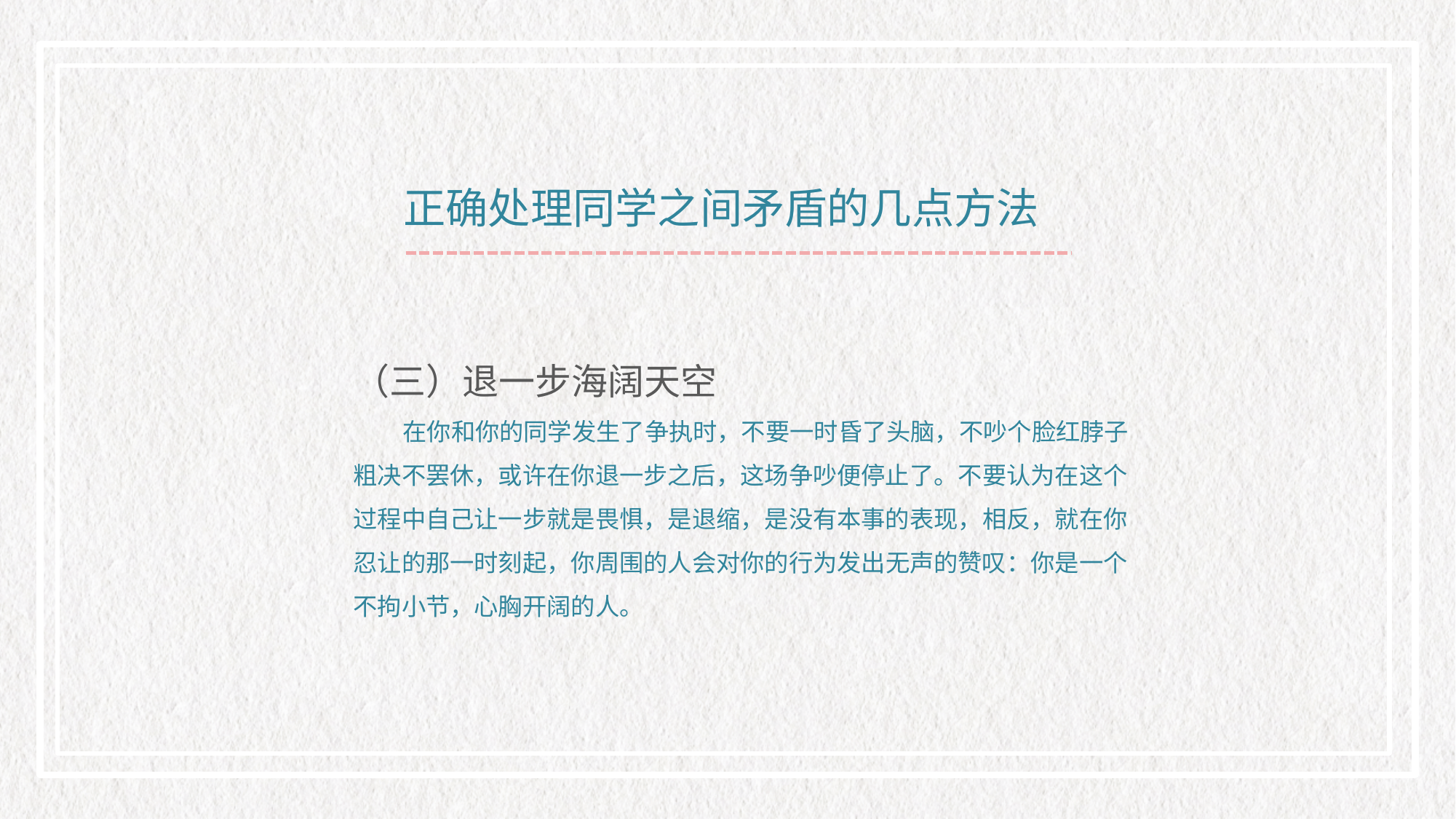

正确处理同学之间矛盾的几点方法
（三）退一步海阔天空
        在你和你的同学发生了争执时，不要一时昏了头脑，不吵个脸红脖子粗决不罢休，或许在你退一步之后，这场争吵便停止了。不要认为在这个过程中自己让一步就是畏惧，是退缩，是没有本事的表现，相反，就在你忍让的那一时刻起，你周围的人会对你的行为发出无声的赞叹：你是一个不拘小节，心胸开阔的人。